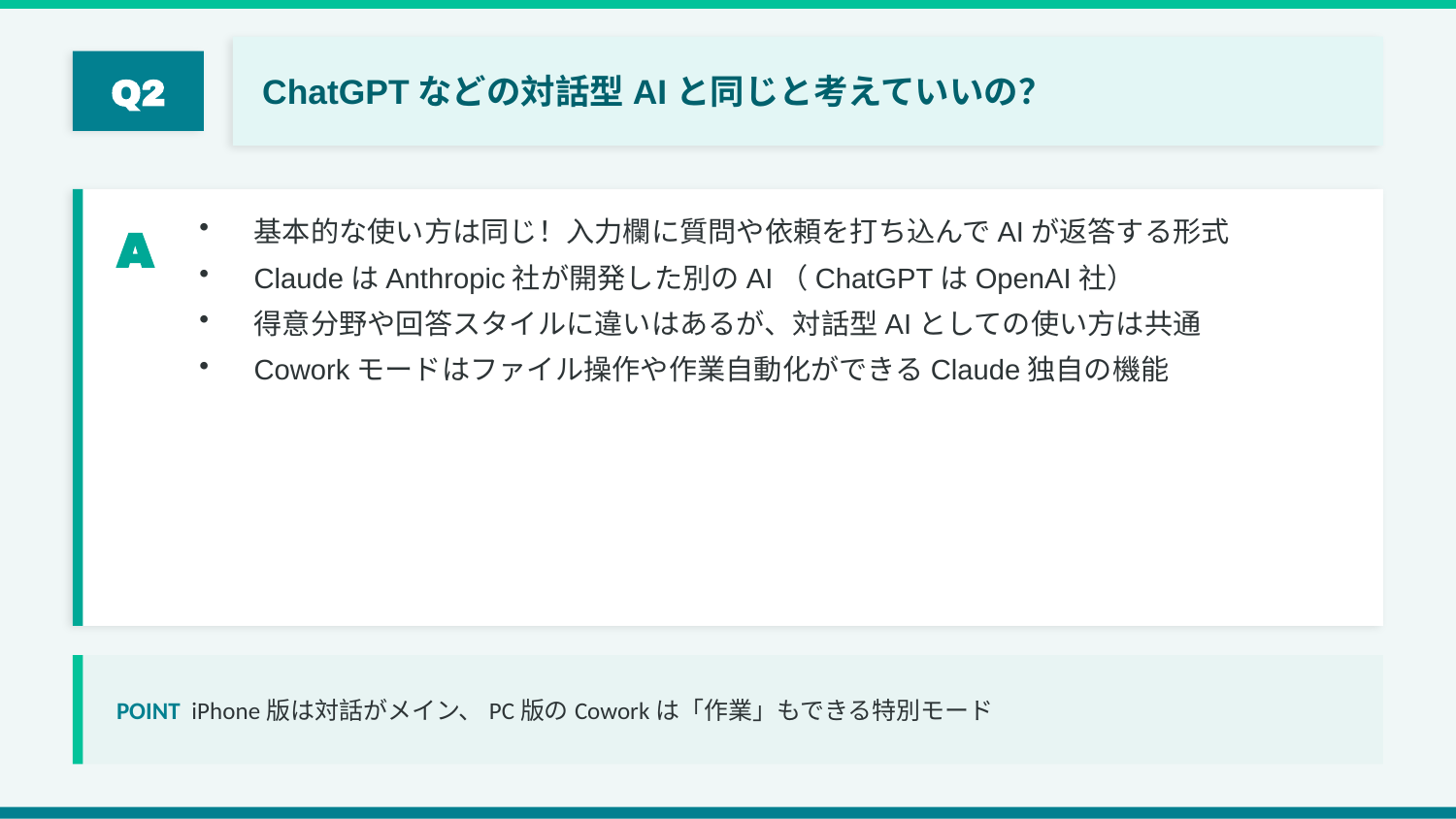

ChatGPTなどの対話型AIと同じと考えていいの？

Q2

基本的な使い方は同じ！入力欄に質問や依頼を打ち込んでAIが返答する形式
ClaudeはAnthropic社が開発した別のAI（ChatGPTはOpenAI社）
得意分野や回答スタイルに違いはあるが、対話型AIとしての使い方は共通
Coworkモードはファイル操作や作業自動化ができるClaude独自の機能
A

POINT  iPhone版は対話がメイン、PC版のCoworkは「作業」もできる特別モード